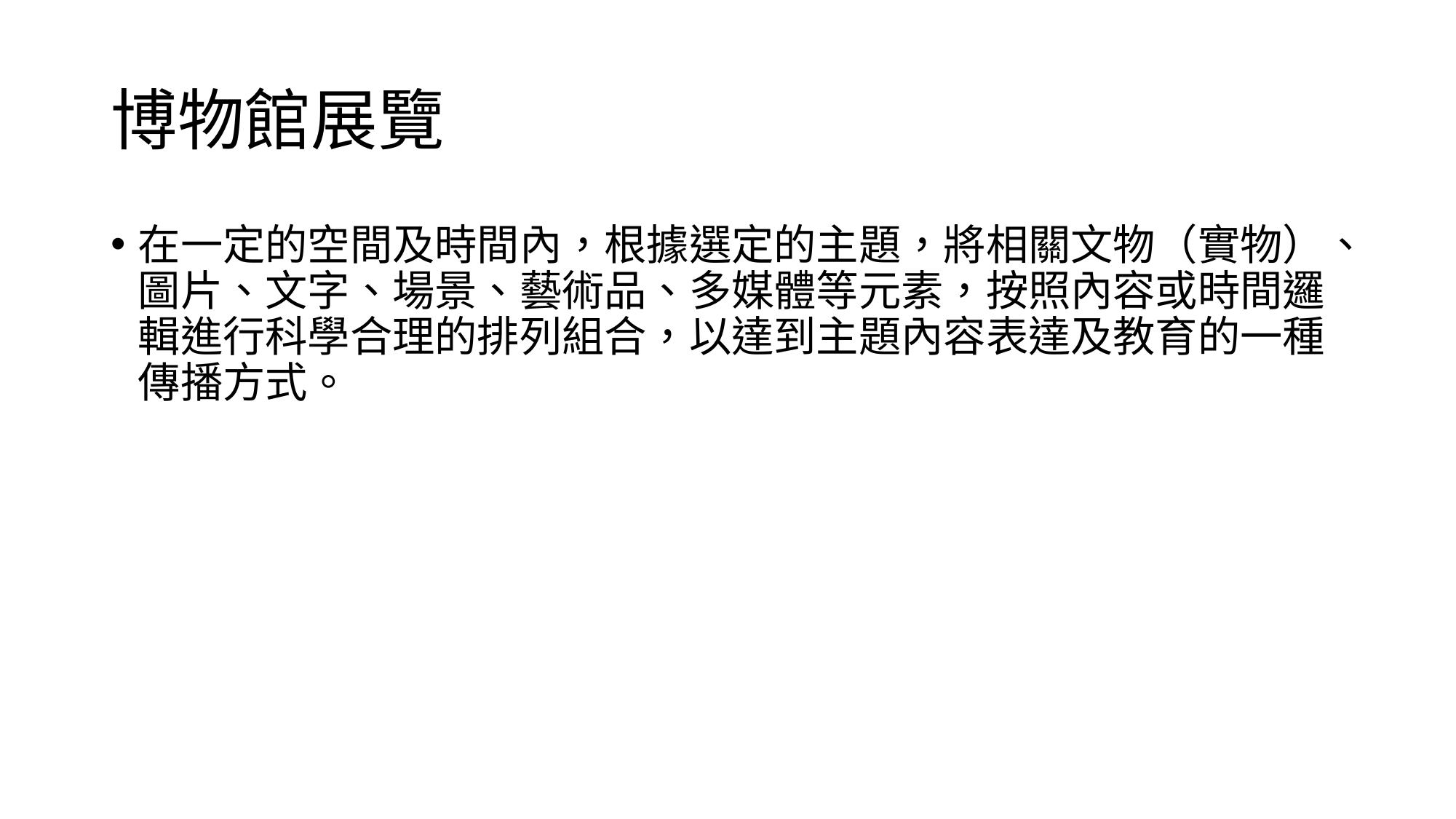

# 博物館展覽
在一定的空間及時間內，根據選定的主題，將相關文物（實物）、圖片、文字、場景、藝術品、多媒體等元素，按照內容或時間邏輯進行科學合理的排列組合，以達到主題內容表達及教育的一種傳播方式。